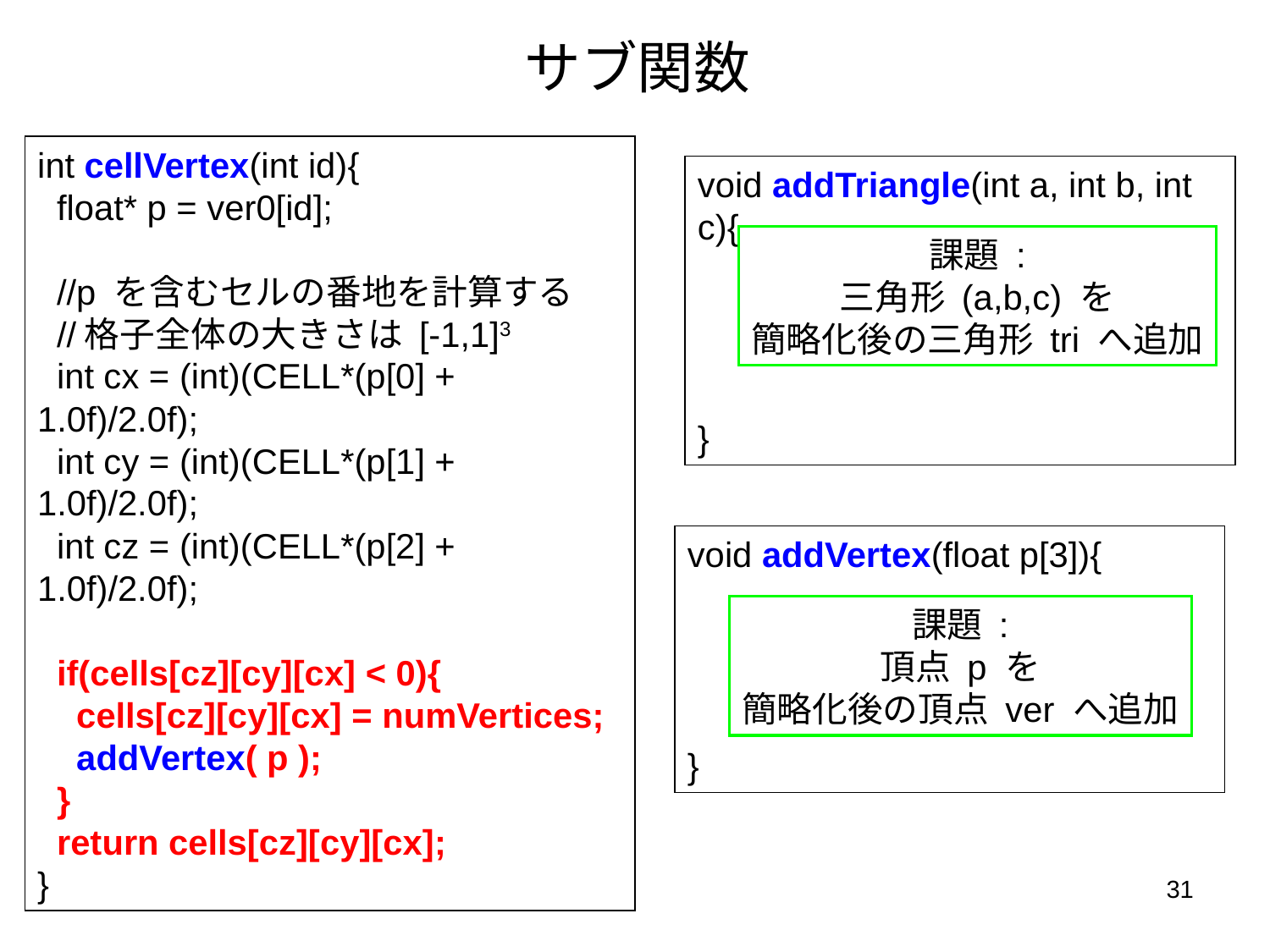

サブ関数
int cellVertex(int id){
  float* p = ver0[id];
  //p を含むセルの番地を計算する
  //格子全体の大きさは [-1,1]3
  int cx = (int)(CELL*(p[0] + 1.0f)/2.0f);
  int cy = (int)(CELL*(p[1] + 1.0f)/2.0f);
  int cz = (int)(CELL*(p[2] + 1.0f)/2.0f);

  if(cells[cz][cy][cx] < 0){
    cells[cz][cy][cx] = numVertices;
    addVertex( p );
  }
  return cells[cz][cy][cx];
}
void addTriangle(int a, int b, int c){

}
課題 :
三角形 (a,b,c) を
簡略化後の三角形 tri へ追加
void addVertex(float p[3]){

}
課題 :
頂点 p を
簡略化後の頂点 ver へ追加
31